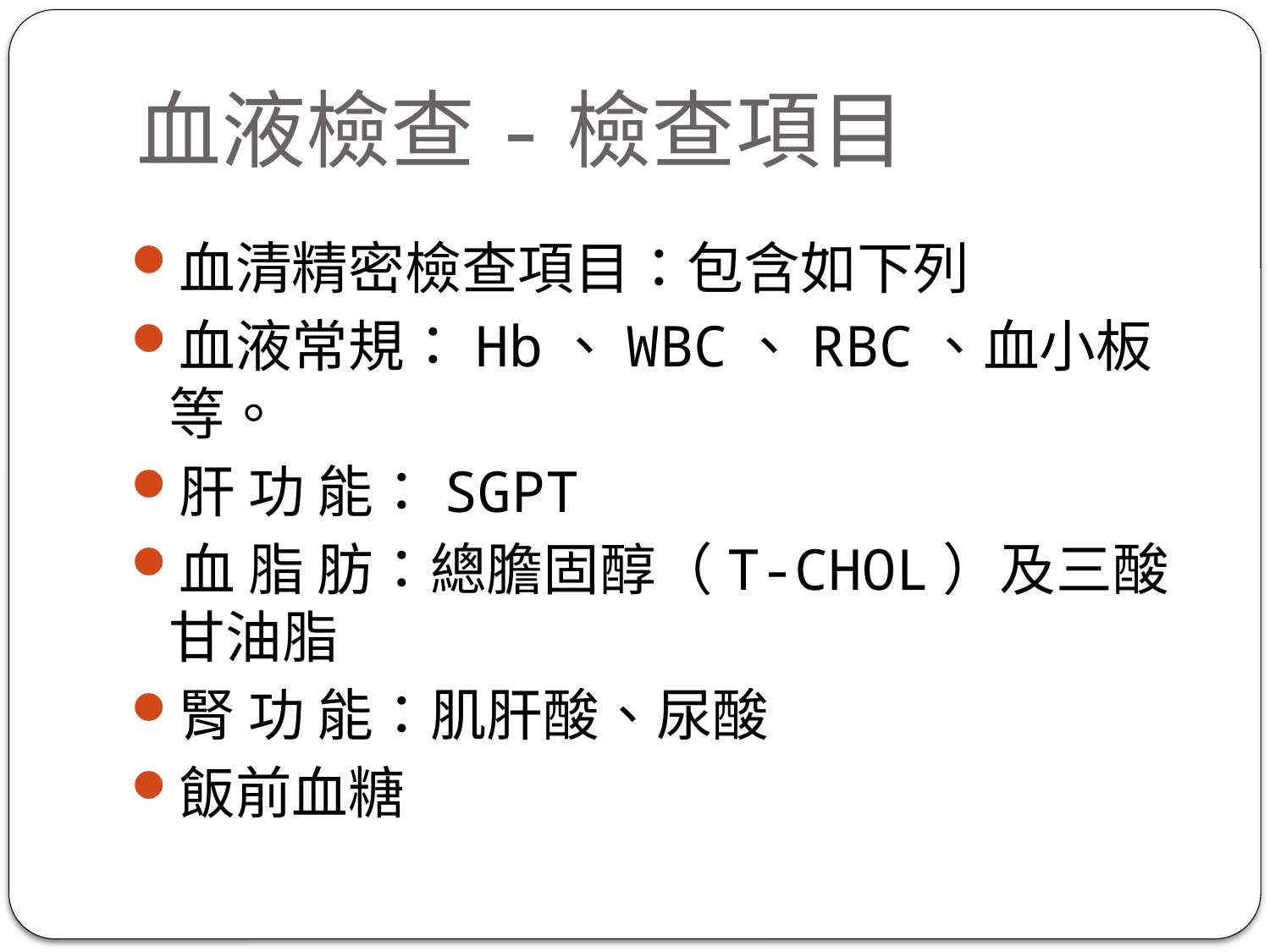

# 血液檢查-檢查項目
血清精密檢查項目：包含如下列
血液常規：Hb、WBC、RBC、血小板等。
肝 功 能：SGPT
血 脂 肪：總膽固醇（T-CHOL）及三酸甘油脂
腎 功 能：肌肝酸、尿酸
飯前血糖